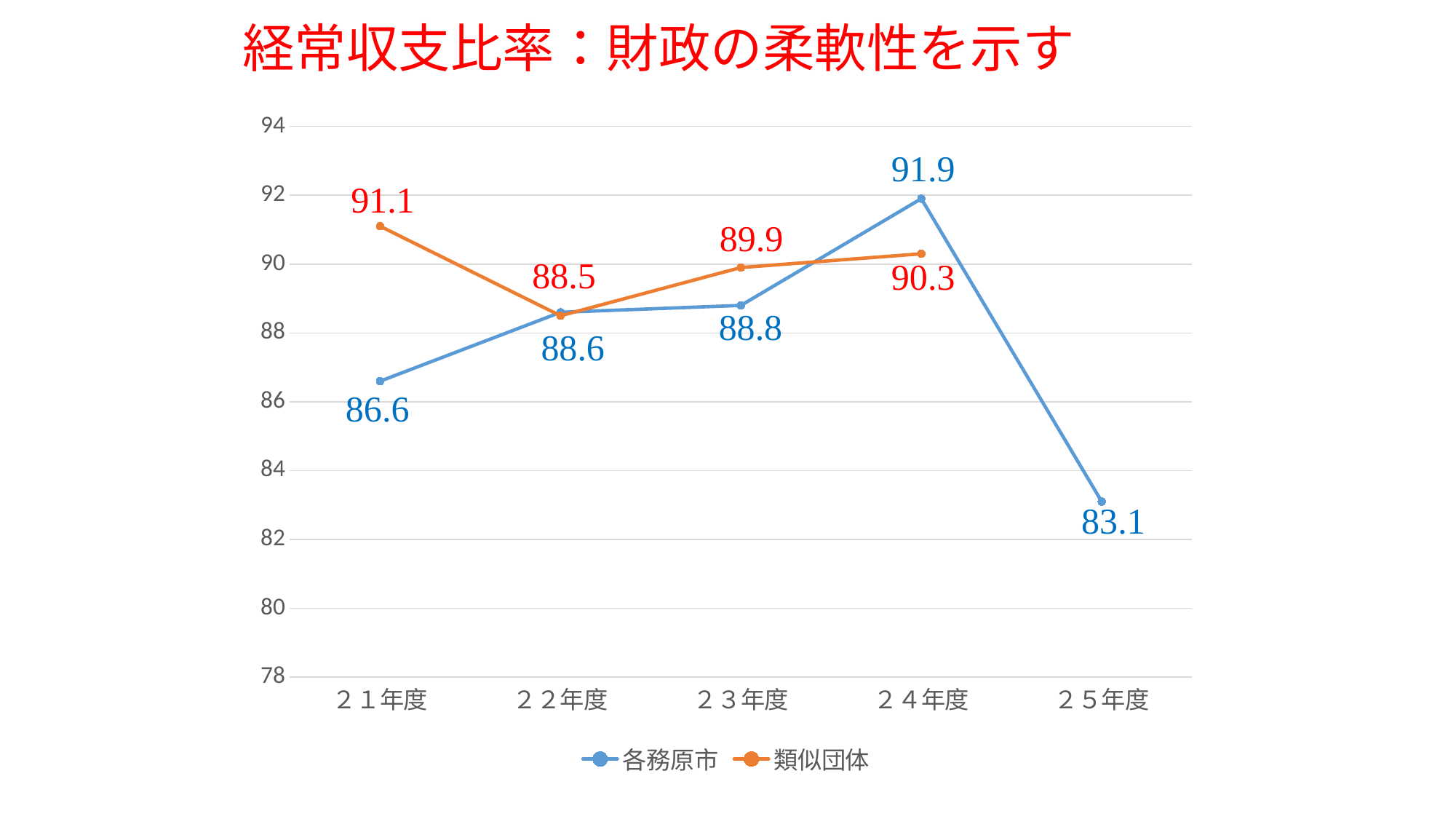

# 経常収支比率：財政の柔軟性を示す

### Chart

| Category | 各務原市 | 類似団体 |
|---|---|---|
| ２１年度 | 86.6 | 91.1 |
| ２２年度 | 88.6 | 88.5 |
| ２３年度 | 88.8 | 89.9 |
| ２４年度 | 91.9 | 90.3 |
| ２５年度 | 83.1 | None |